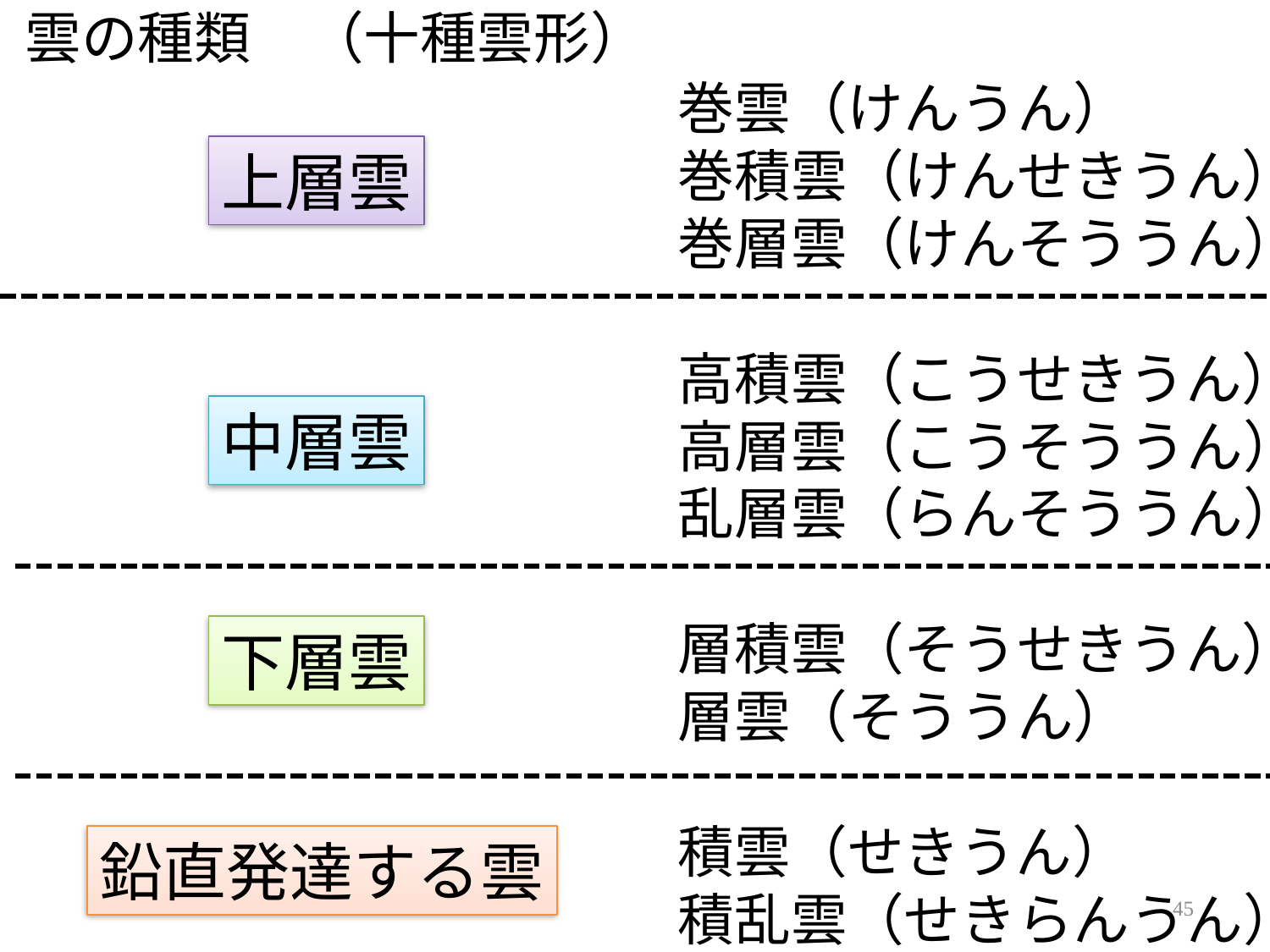

雲の種類　（十種雲形）
巻雲（けんうん）
巻積雲（けんせきうん）
巻層雲（けんそううん）

高積雲（こうせきうん）
高層雲（こうそううん）
乱層雲（らんそううん）

層積雲（そうせきうん）
層雲（そううん）

積雲（せきうん）
積乱雲（せきらんうん）
上層雲
中層雲
下層雲
鉛直発達する雲
45